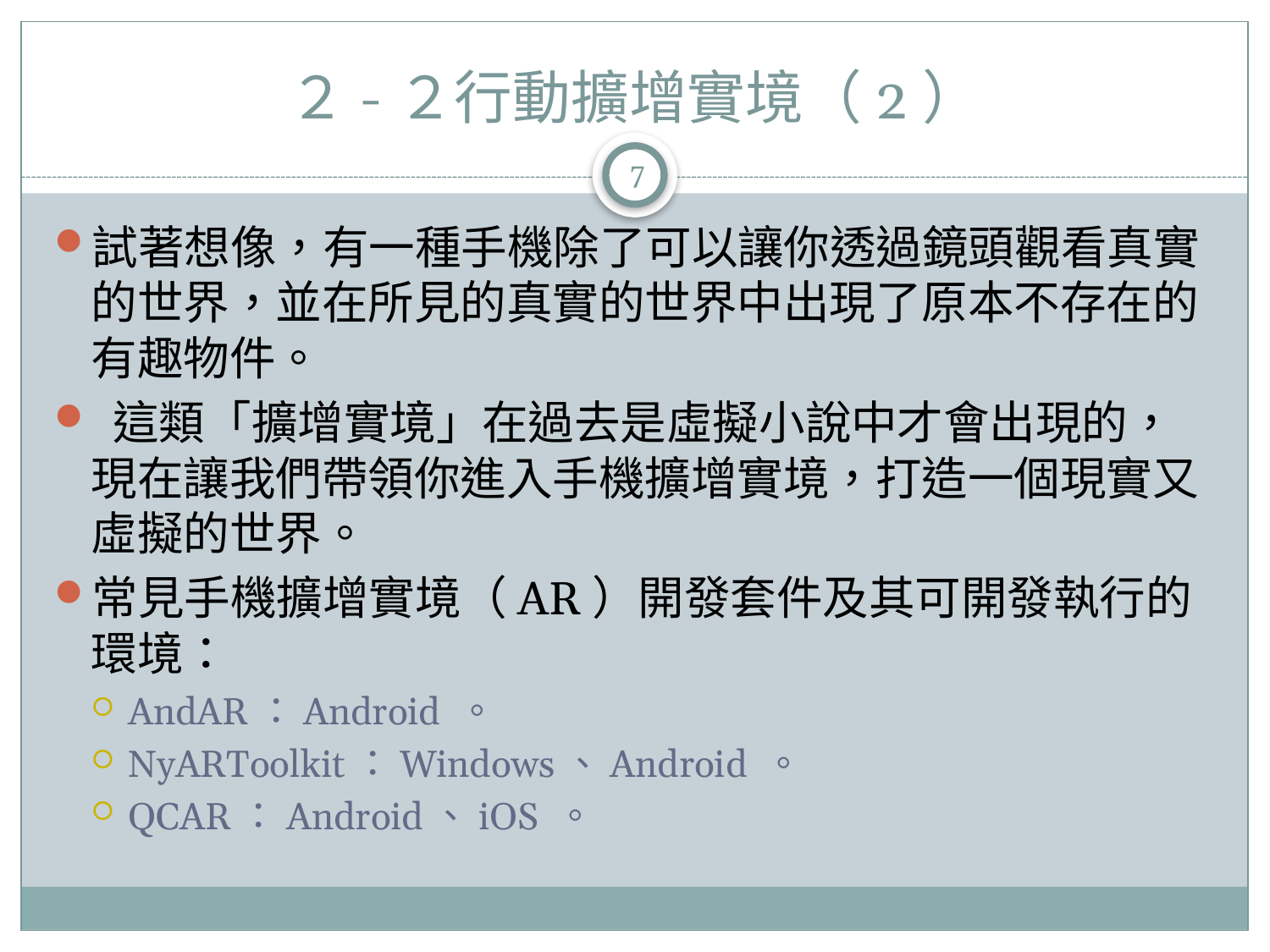

# ２-２行動擴增實境（2）
7
試著想像，有一種手機除了可以讓你透過鏡頭觀看真實的世界，並在所見的真實的世界中出現了原本不存在的有趣物件。
 這類「擴增實境」在過去是虛擬小說中才會出現的，現在讓我們帶領你進入手機擴增實境，打造一個現實又虛擬的世界。
常見手機擴增實境（AR）開發套件及其可開發執行的環境：
AndAR：Android 。
NyARToolkit：Windows、Android 。
QCAR：Android、iOS 。